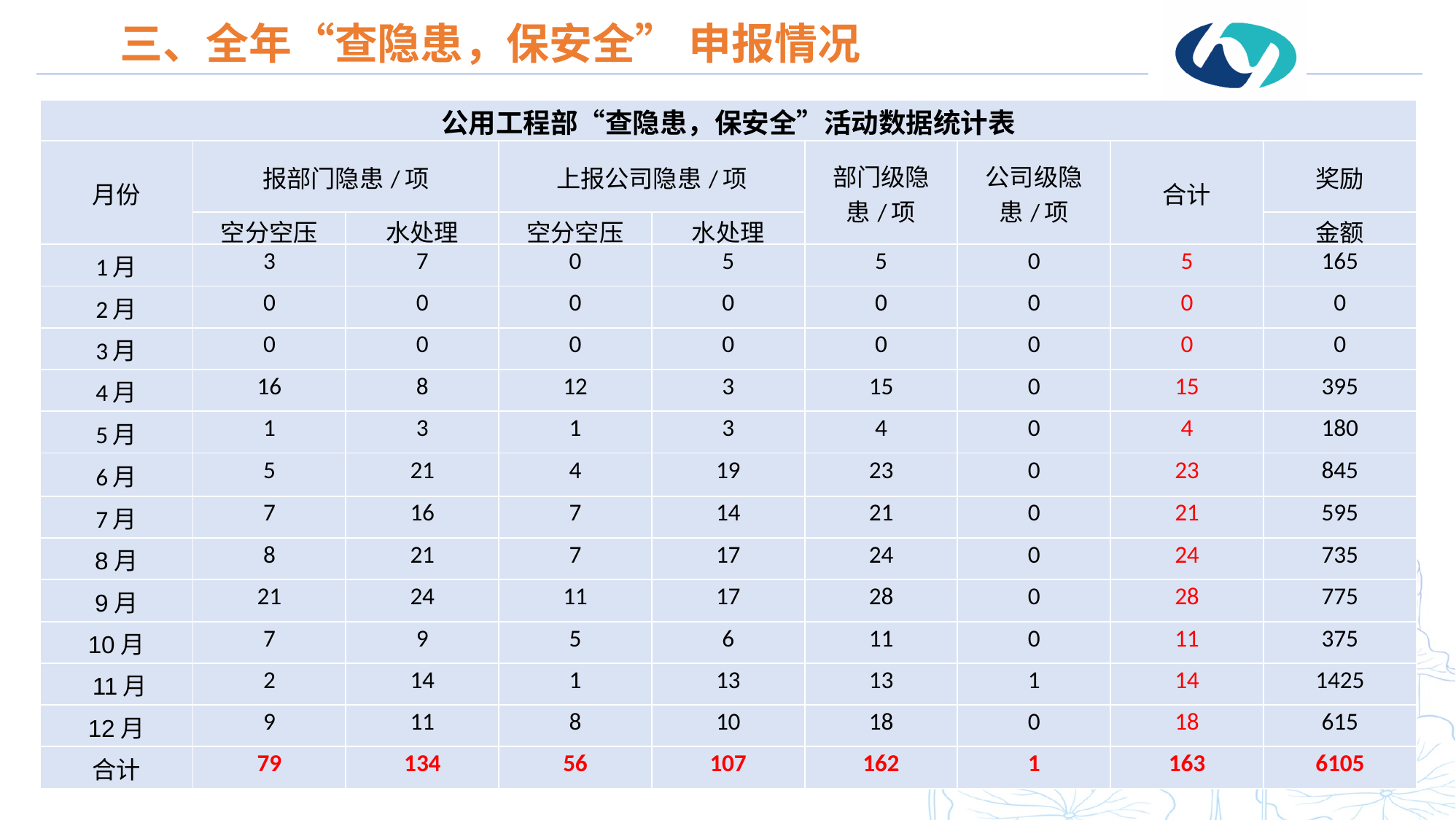

三、全年“查隐患，保安全” 申报情况
| 公用工程部“查隐患，保安全”活动数据统计表 |  |  |  |  |  |  |  |  |
| --- | --- | --- | --- | --- | --- | --- | --- | --- |
| 月份 | 报部门隐患/项 |  | 上报公司隐患/项 |  | 部门级隐患/项 | 公司级隐患/项 | 合计 | 奖励 |
|  | 空分空压 | 水处理 | 空分空压 | 水处理 |  |  |  | 金额 |
| 1月 | 3 | 7 | 0 | 5 | 5 | 0 | 5 | 165 |
| 2月 | 0 | 0 | 0 | 0 | 0 | 0 | 0 | 0 |
| 3月 | 0 | 0 | 0 | 0 | 0 | 0 | 0 | 0 |
| 4月 | 16 | 8 | 12 | 3 | 15 | 0 | 15 | 395 |
| 5月 | 1 | 3 | 1 | 3 | 4 | 0 | 4 | 180 |
| 6月 | 5 | 21 | 4 | 19 | 23 | 0 | 23 | 845 |
| 7月 | 7 | 16 | 7 | 14 | 21 | 0 | 21 | 595 |
| 8月 | 8 | 21 | 7 | 17 | 24 | 0 | 24 | 735 |
| 9月 | 21 | 24 | 11 | 17 | 28 | 0 | 28 | 775 |
| 10月 | 7 | 9 | 5 | 6 | 11 | 0 | 11 | 375 |
| 11月 | 2 | 14 | 1 | 13 | 13 | 1 | 14 | 1425 |
| 12月 | 9 | 11 | 8 | 10 | 18 | 0 | 18 | 615 |
| 合计 | 79 | 134 | 56 | 107 | 162 | 1 | 163 | 6105 |